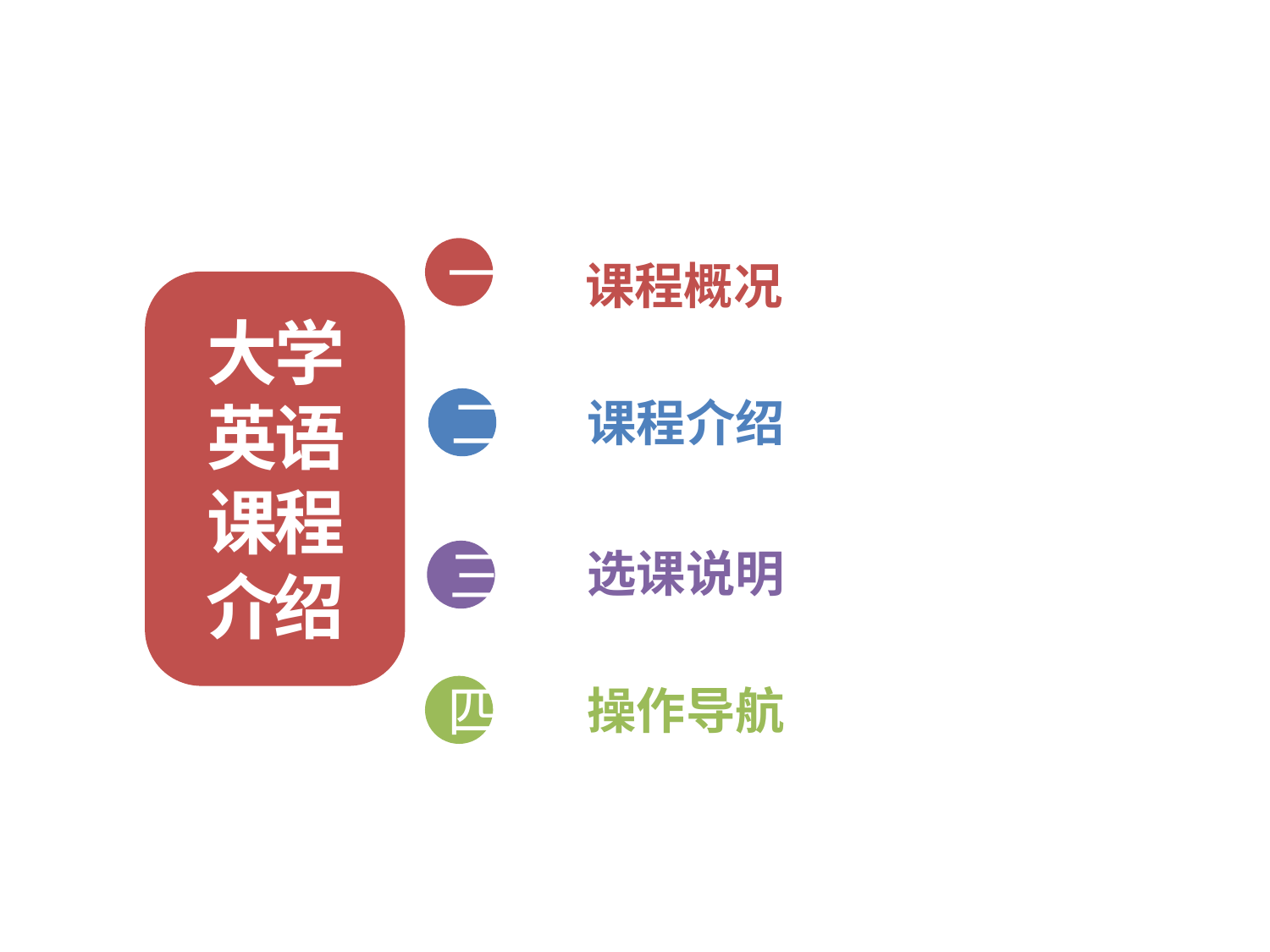

一
课程概况
大学英语课程介绍
课程介绍
二
选课说明
三
操作导航
四